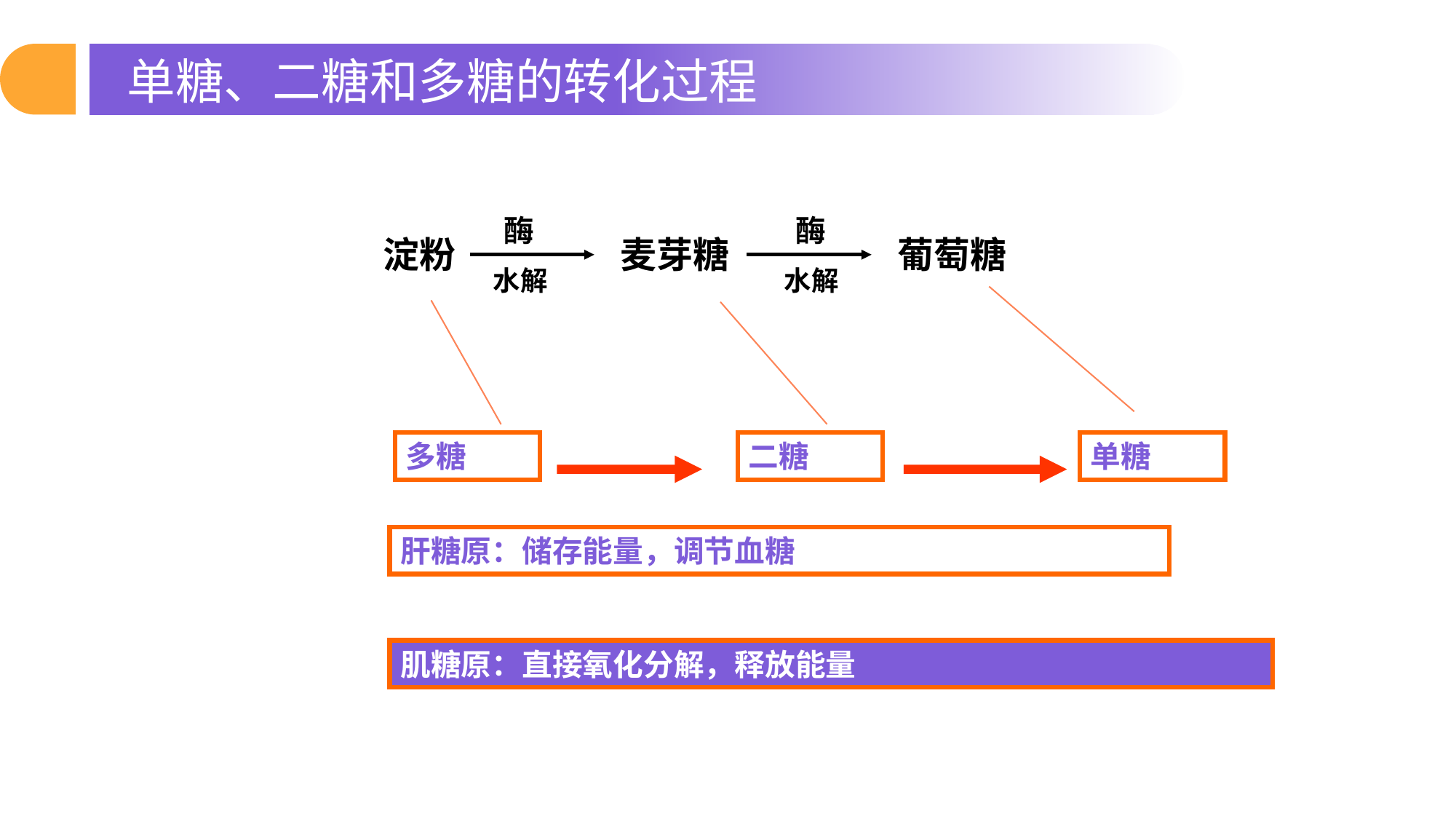

单糖、二糖和多糖的转化过程
酶
酶
淀粉
麦芽糖
葡萄糖
水解
水解

多糖
二糖
单糖

肝糖原：储存能量，调节血糖
肌糖原：直接氧化分解，释放能量